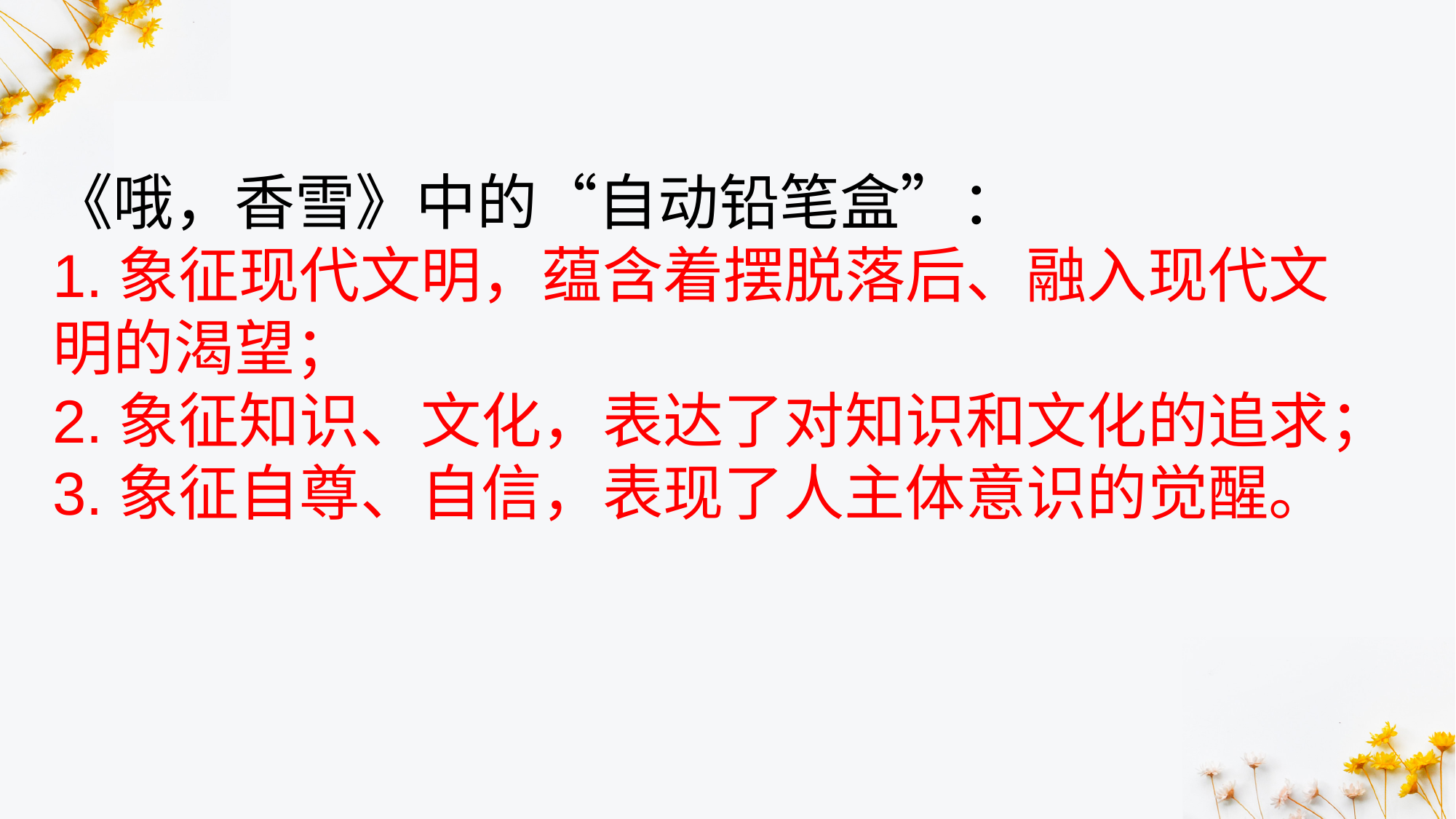

《哦，香雪》中的“自动铅笔盒”：
1.象征现代文明，蕴含着摆脱落后、融入现代文明的渴望；
2.象征知识、文化，表达了对知识和文化的追求；
3.象征自尊、自信，表现了人主体意识的觉醒。